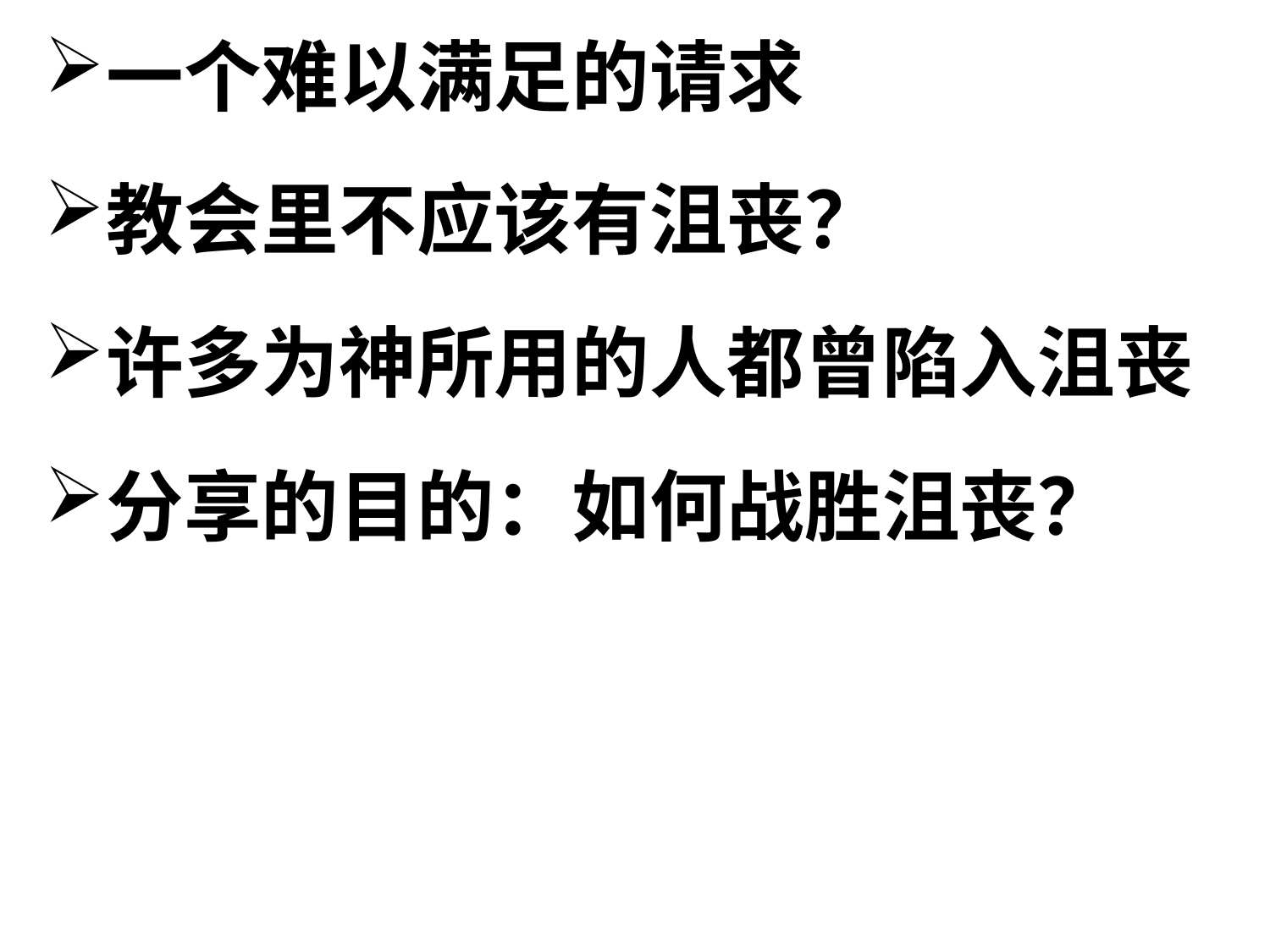

一个难以满足的请求

教会里不应该有沮丧？

许多为神所用的人都曾陷入沮丧

分享的目的：如何战胜沮丧？